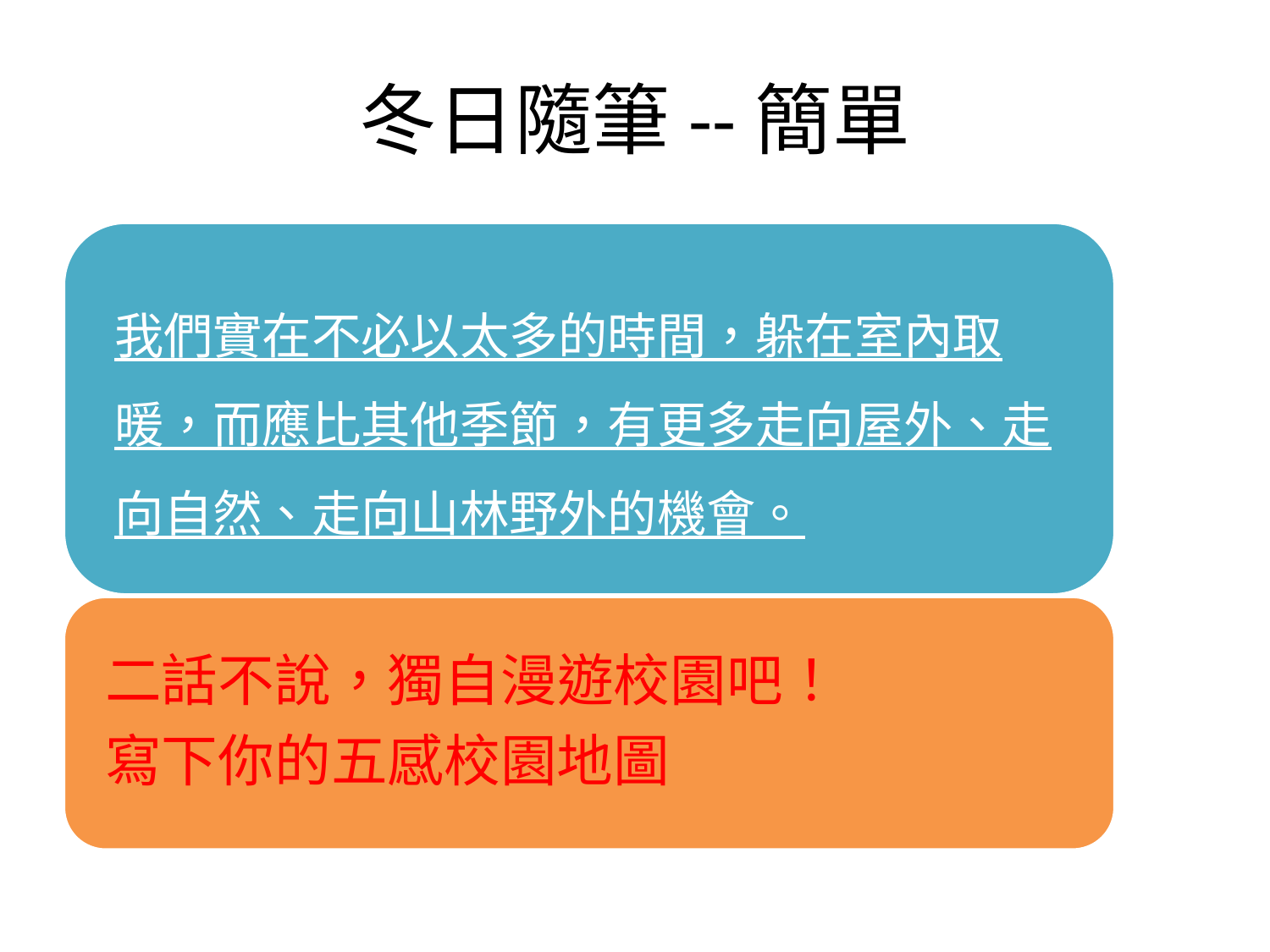

# 冬日隨筆--簡單
我們實在不必以太多的時間，躲在室內取暖，而應比其他季節，有更多走向屋外、走向自然、走向山林野外的機會。
二話不說，獨自漫遊校園吧！
寫下你的五感校園地圖